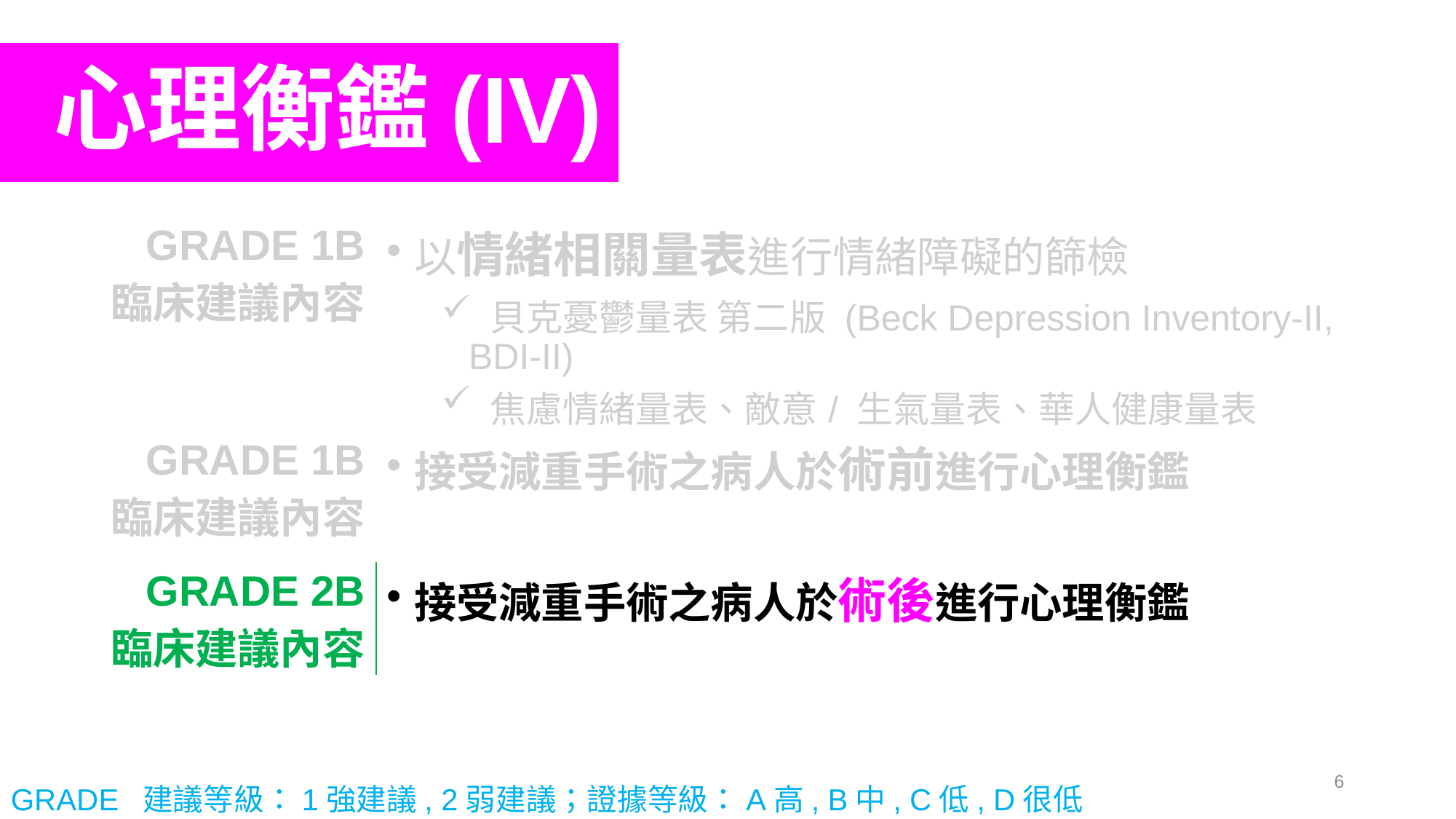

# 心理衡鑑(IV)
| GRADE 1B 臨床建議內容 | 以情緒相關量表進行情緒障礙的篩檢 貝克憂鬱量表 第二版 (Beck Depression Inventory-II, BDI-II) 焦慮情緒量表、敵意/ 生氣量表、華人健康量表 |
| --- | --- |
| GRADE 1B 臨床建議內容 | 接受減重手術之病人於術前進行心理衡鑑 |
| --- | --- |
| GRADE 2B 臨床建議內容 | 接受減重手術之病人於術後進行心理衡鑑 |
| --- | --- |
6
GRADE  建議等級：1強建議, 2弱建議；證據等級：A高, B中, C低, D很低